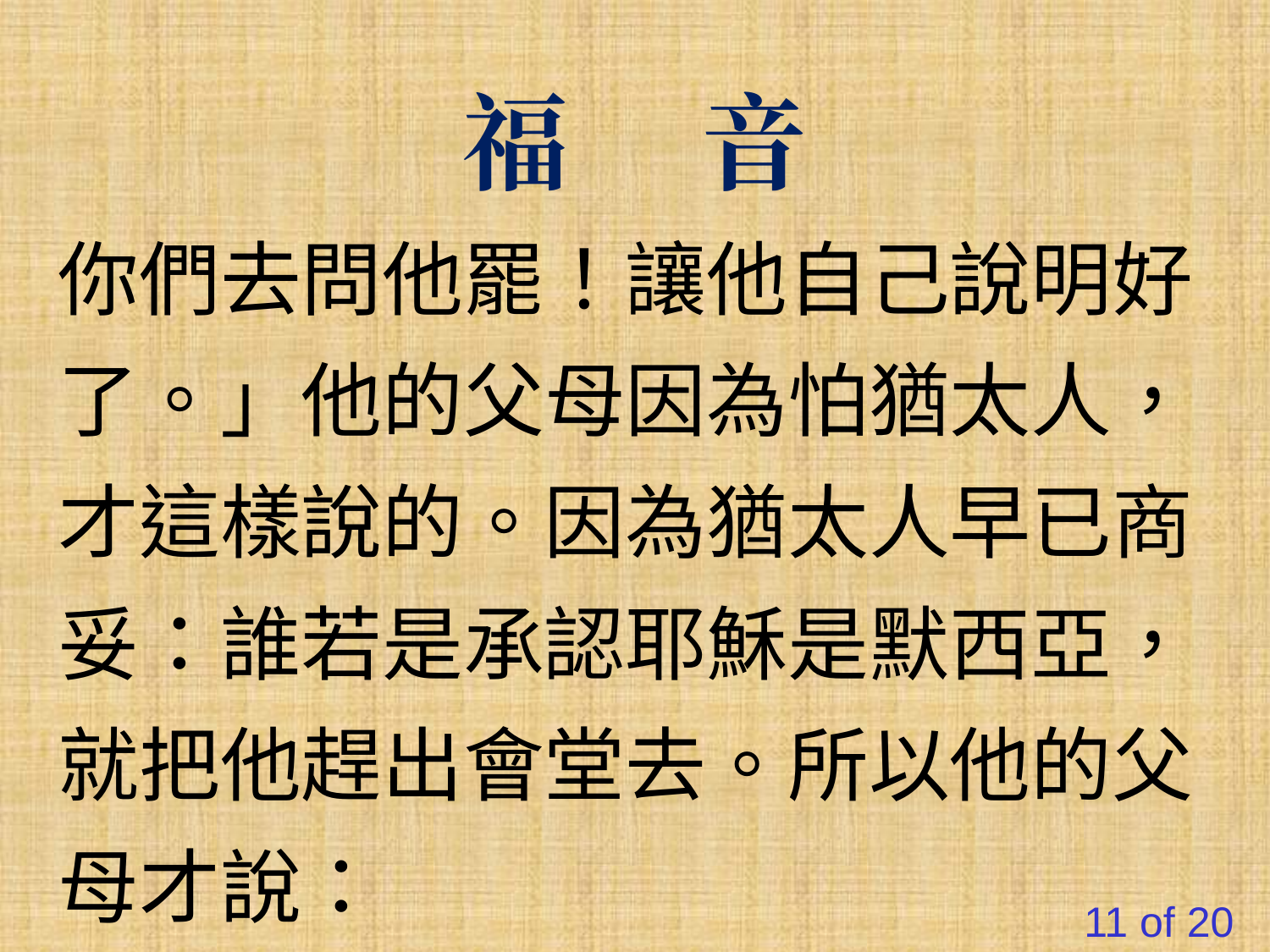

福     音
你們去問他罷！讓他自己說明好了。」他的父母因為怕猶太人，才這樣說的。因為猶太人早已商妥：誰若是承認耶穌是默西亞，就把他趕出會堂去。所以他的父母才說：
11 of 20